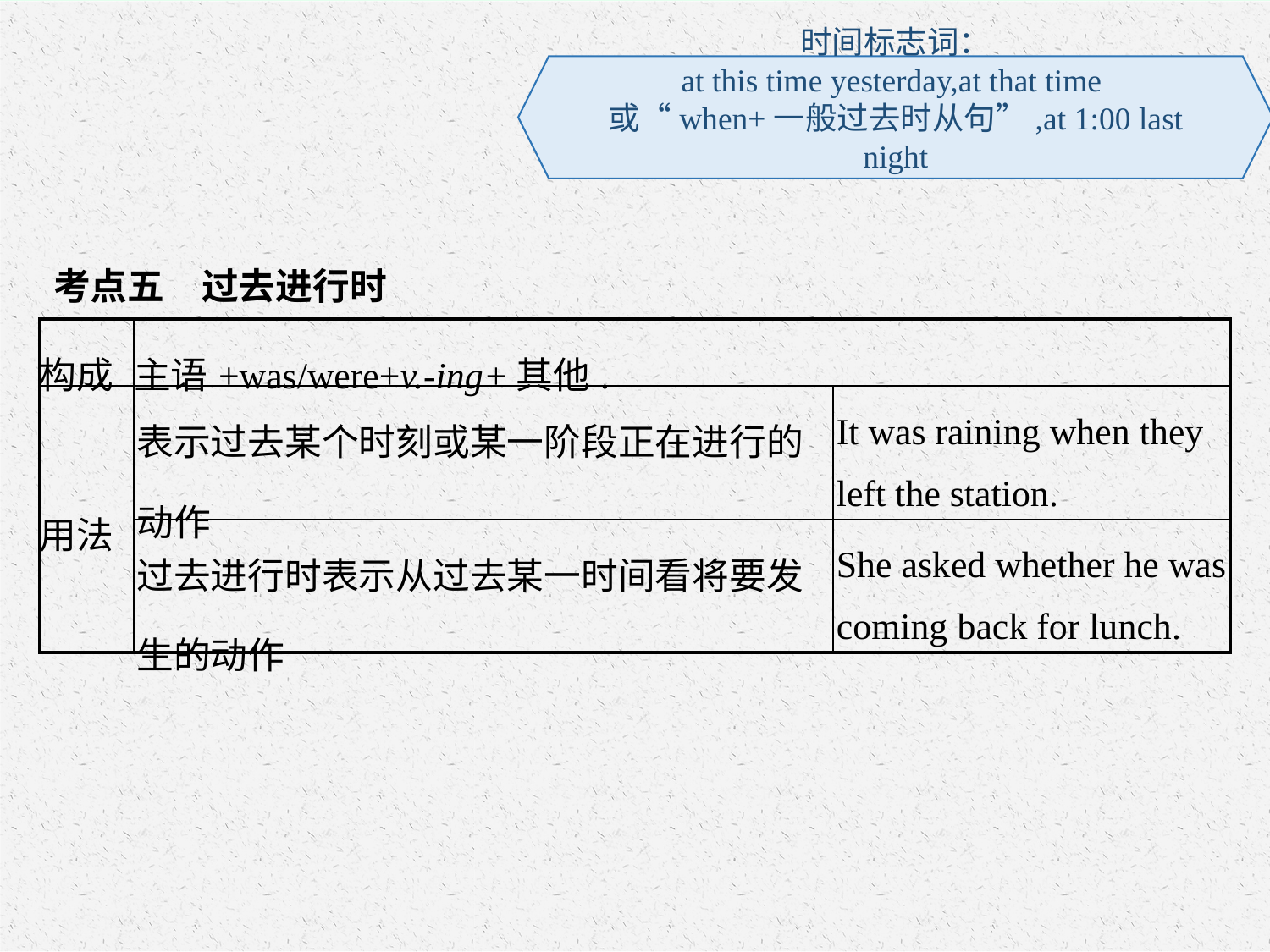

时间标志词：
at this time yesterday,at that time或“when+一般过去时从句”,at 1:00 last night

考点五　过去进行时
| 构成 | 主语+was/were+v.-ing+其他. |  |
| --- | --- | --- |
| 用法 | 表示过去某个时刻或某一阶段正在进行的动作 | It was raining when they left the station. |
|  | 过去进行时表示从过去某一时间看将要发生的动作 | She asked whether he was coming back for lunch. |